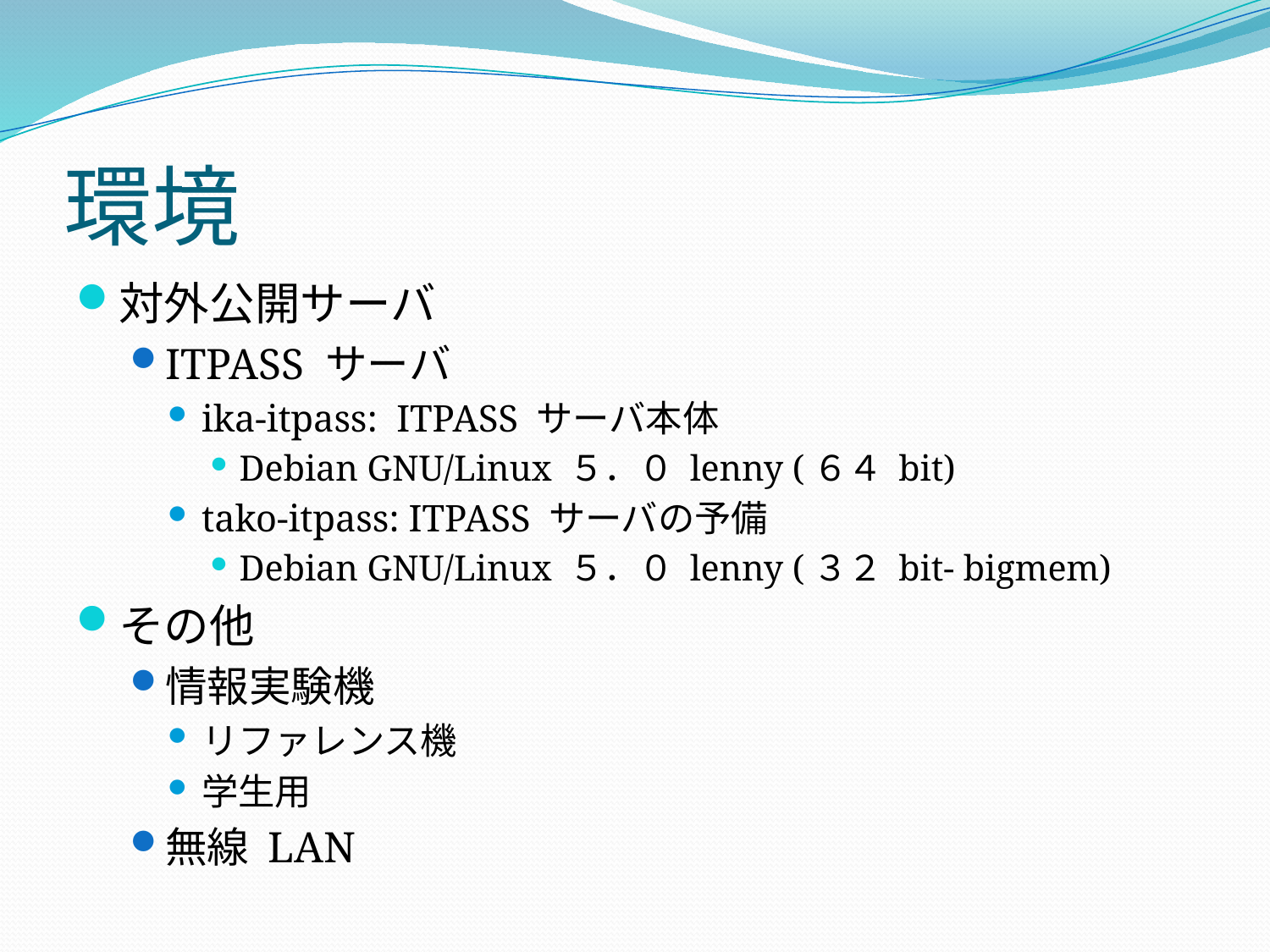

# 環境
対外公開サーバ
ITPASS サーバ
ika-itpass:  ITPASS サーバ本体
Debian GNU/Linux ５．０ lenny (６４ bit)
tako-itpass: ITPASS サーバの予備
Debian GNU/Linux ５．０ lenny (３２ bit- bigmem)
その他
情報実験機
リファレンス機
学生用
無線 LAN